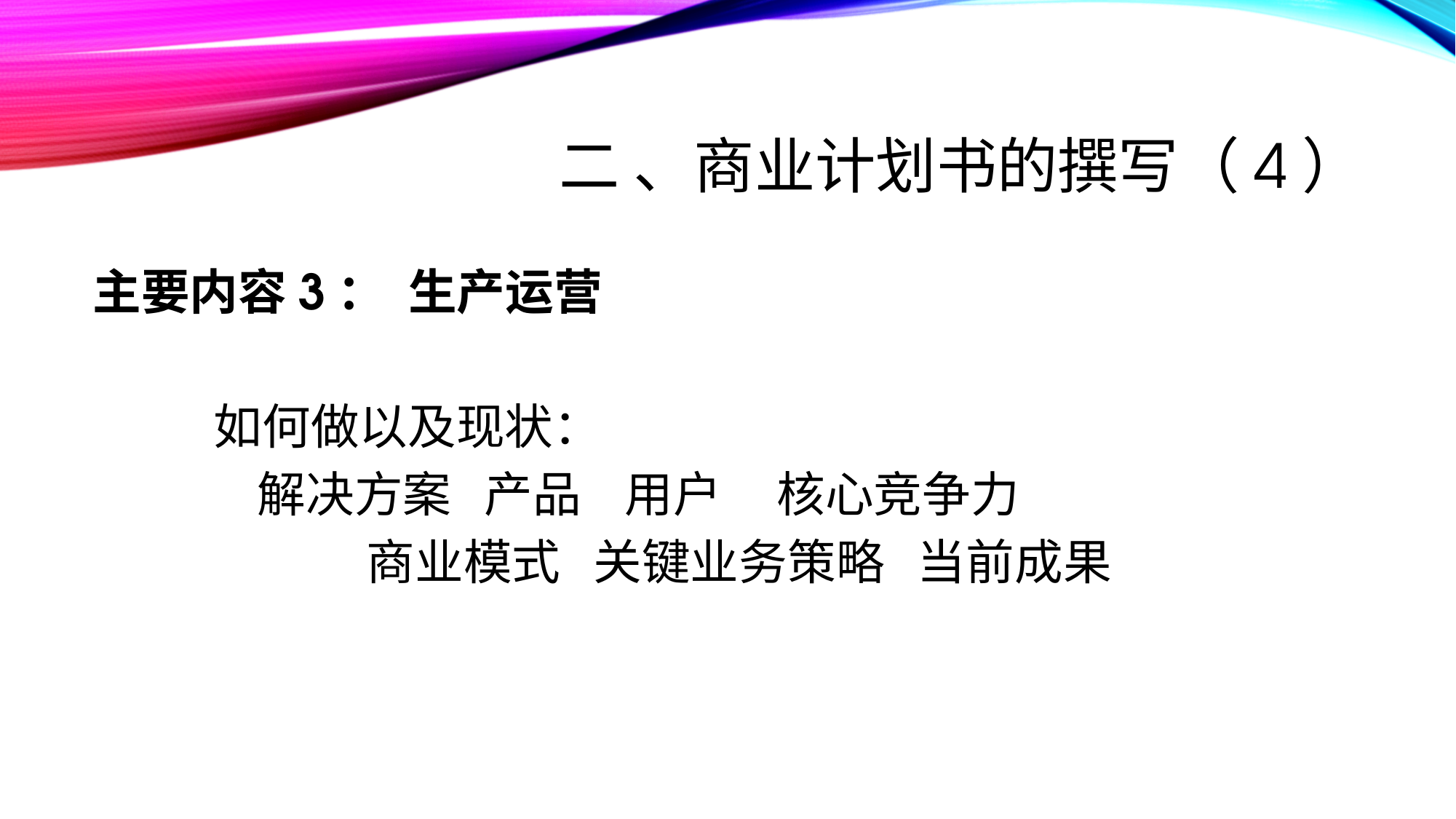

# 二 、商业计划书的撰写（4）
主要内容3：  生产运营

          如何做以及现状：
              解决方案   产品    用户     核心竞争力
                        商业模式   关键业务策略   当前成果